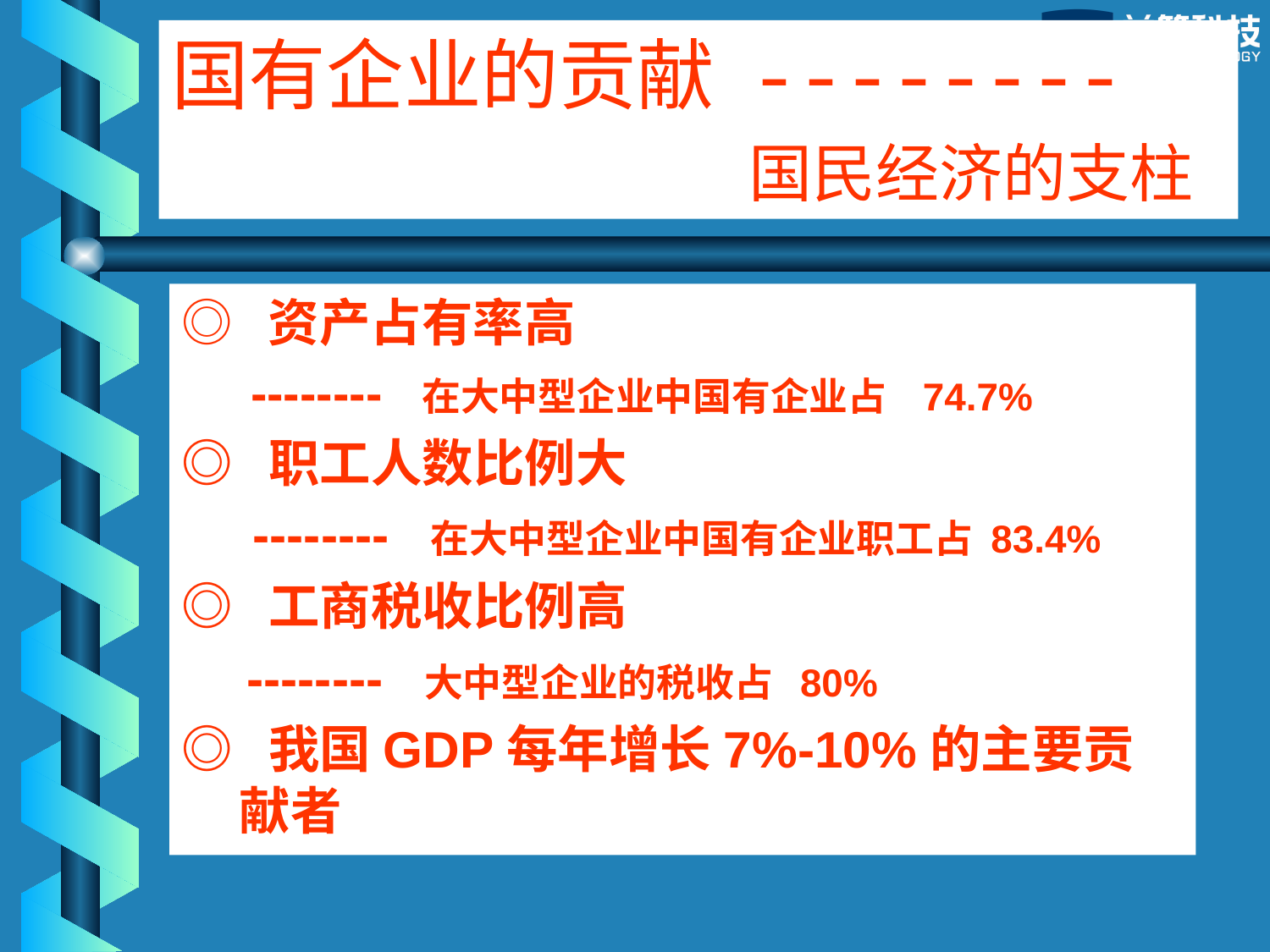

# 国有企业的贡献 -------- 国民经济的支柱
◎  资产占有率高
     --------  在大中型企业中国有企业占   74.7%
◎  职工人数比例大
     --------  在大中型企业中国有企业职工占 83.4%
◎  工商税收比例高
      --------  大中型企业的税收占  80%
◎  我国GDP每年增长7%-10%的主要贡献者